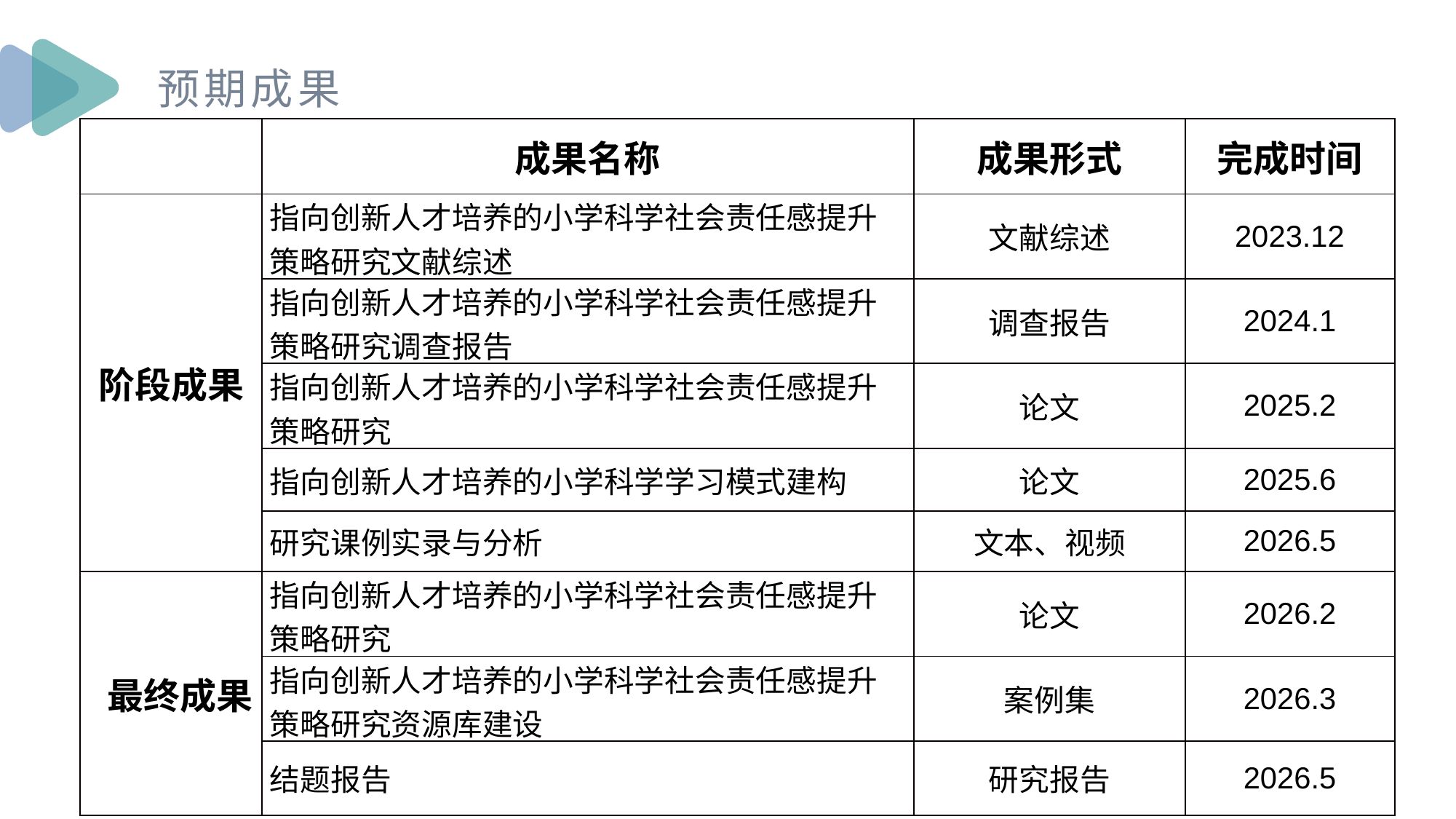

预期成果
|  | 成果名称 | 成果形式 | 完成时间 |
| --- | --- | --- | --- |
| 阶段成果 | 指向创新人才培养的小学科学社会责任感提升策略研究文献综述 | 文献综述 | 2023.12 |
|  | 指向创新人才培养的小学科学社会责任感提升策略研究调查报告 | 调查报告 | 2024.1 |
|  | 指向创新人才培养的小学科学社会责任感提升策略研究 | 论文 | 2025.2 |
|  | 指向创新人才培养的小学科学学习模式建构 | 论文 | 2025.6 |
|  | 研究课例实录与分析 | 文本、视频 | 2026.5 |
| 最终成果 | 指向创新人才培养的小学科学社会责任感提升策略研究 | 论文 | 2026.2 |
|  | 指向创新人才培养的小学科学社会责任感提升策略研究资源库建设 | 案例集 | 2026.3 |
|  | 结题报告 | 研究报告 | 2026.5 |